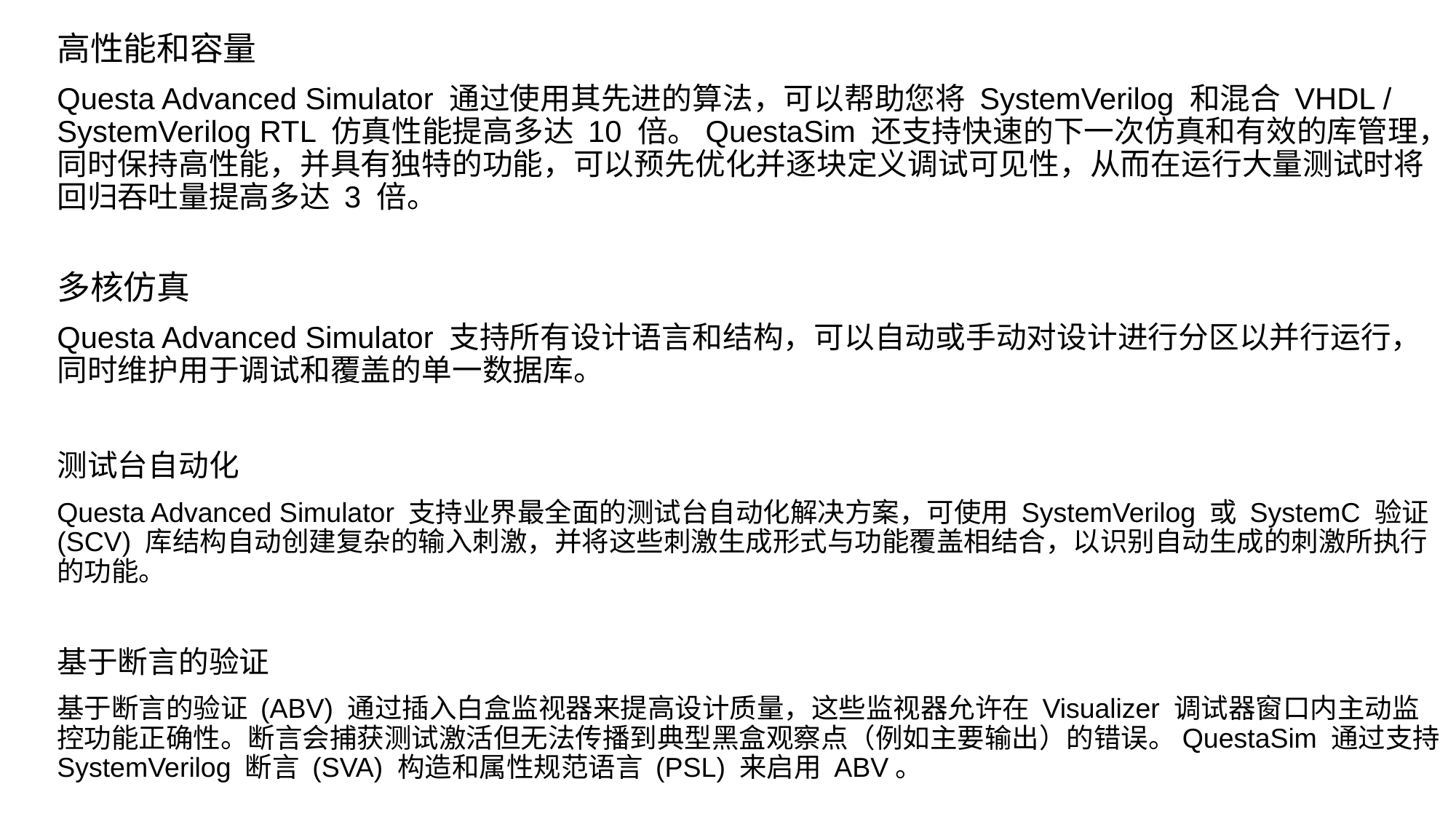

高性能和容量
Questa Advanced Simulator 通过使用其先进的算法，可以帮助您将 SystemVerilog 和混合 VHDL / SystemVerilog RTL 仿真性能提高多达 10 倍。QuestaSim 还支持快速的下一次仿真和有效的库管理，同时保持高性能，并具有独特的功能，可以预先优化并逐块定义调试可见性，从而在运行大量测试时将回归吞吐量提高多达 3 倍。

多核仿真
Questa Advanced Simulator 支持所有设计语言和结构，可以自动或手动对设计进行分区以并行运行，同时维护用于调试和覆盖的单一数据库。

测试台自动化
Questa Advanced Simulator 支持业界最全面的测试台自动化解决方案，可使用 SystemVerilog 或 SystemC 验证 (SCV) 库结构自动创建复杂的输入刺激，并将这些刺激生成形式与功能覆盖相结合，以识别自动生成的刺激所执行的功能。

基于断言的验证
基于断言的验证 (ABV) 通过插入白盒监视器来提高设计质量，这些监视器允许在 Visualizer 调试器窗口内主动监控功能正确性。断言会捕获测试激活但无法传播到典型黑盒观察点（例如主要输出）的错误。QuestaSim 通过支持 SystemVerilog 断言 (SVA) 构造和属性规范语言 (PSL) 来启用 ABV。